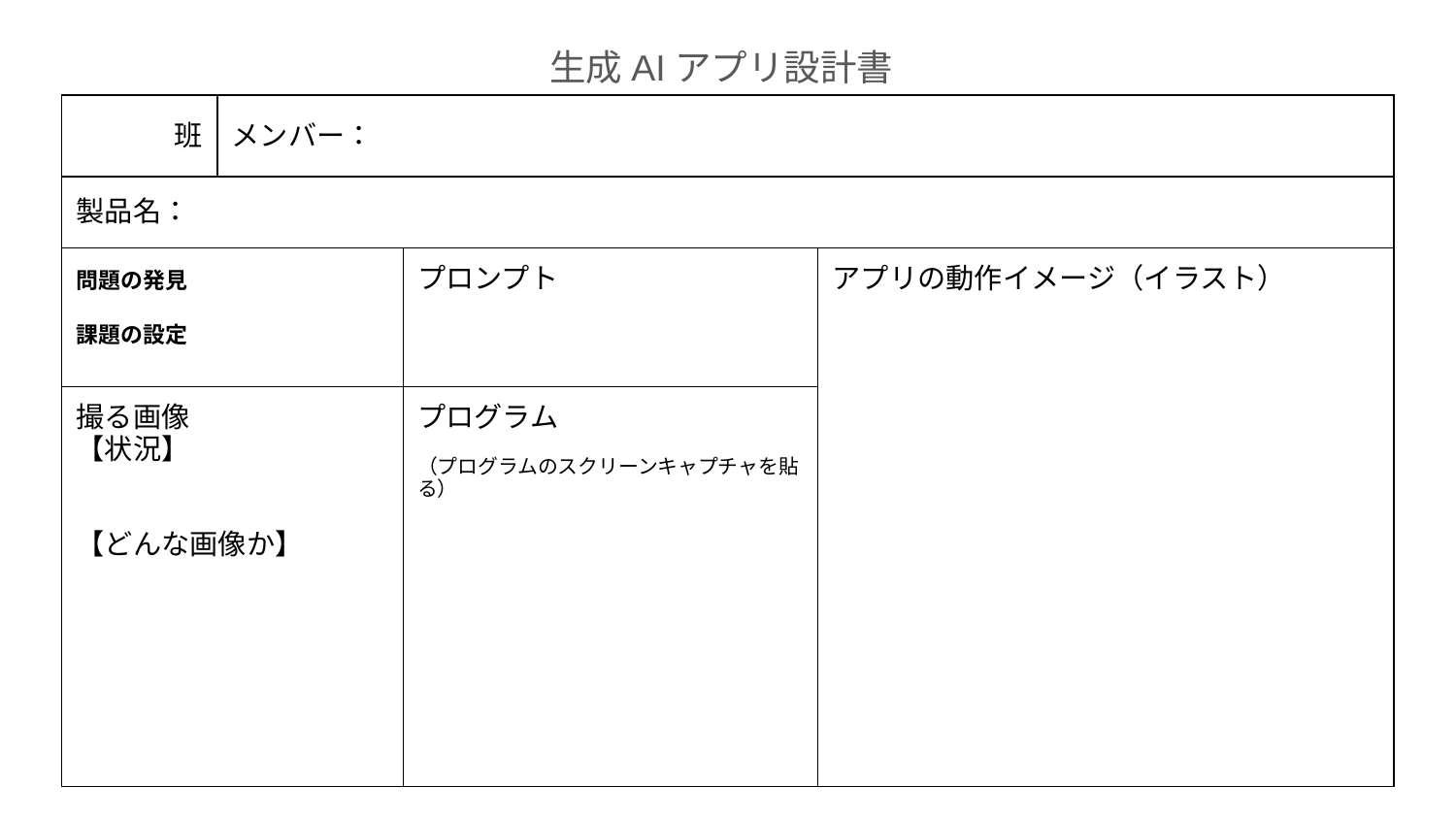

生成AIアプリ設計書
| 班 | メンバー： |  |  |
| --- | --- | --- | --- |
| 製品名： |  |  |  |
| 問題の発見 課題の設定 |  | プロンプト | アプリの動作イメージ（イラスト） |
| 撮る画像 【状況】 【どんな画像か】 |  | プログラム （プログラムのスクリーンキャプチャを貼る） |  |